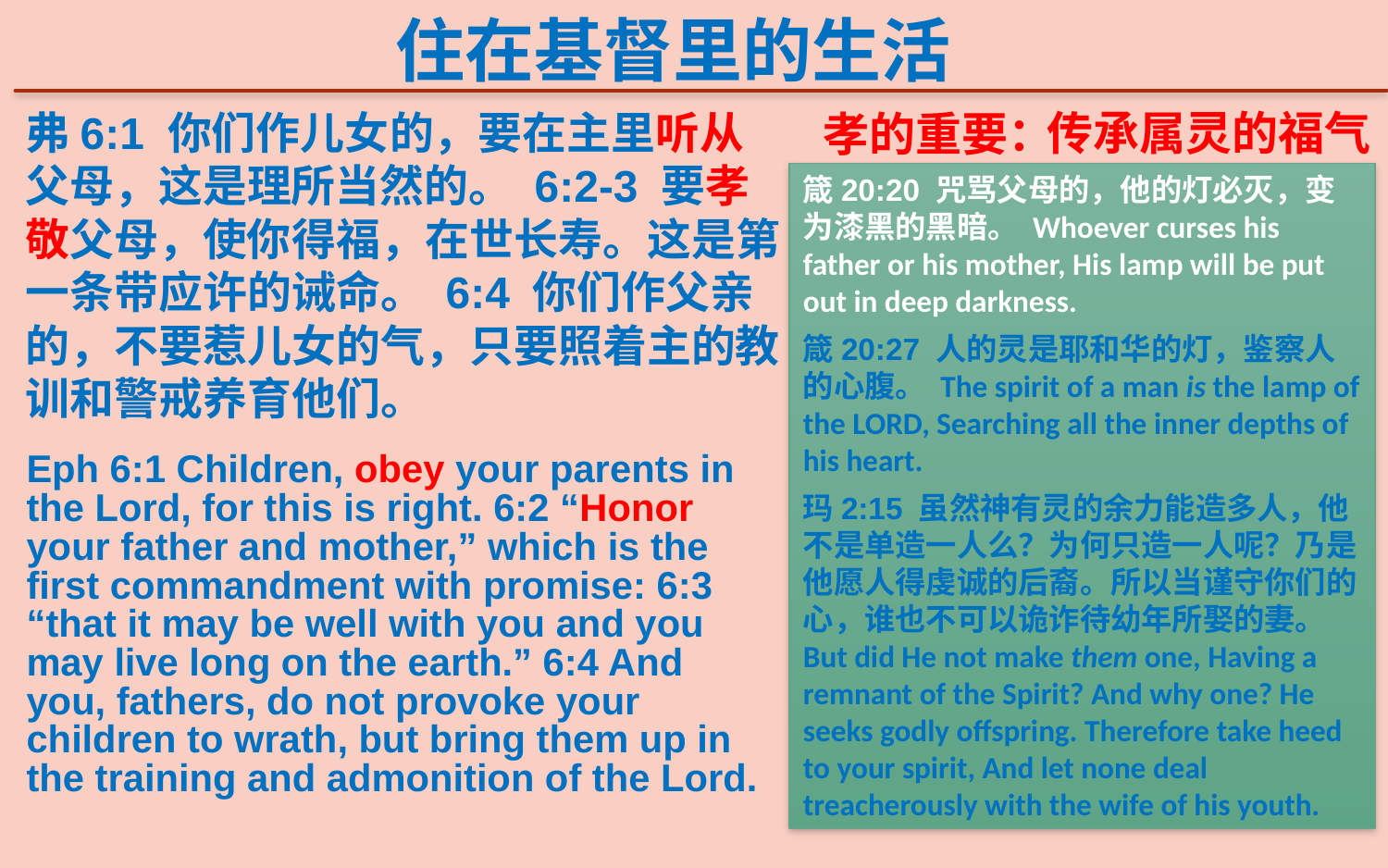

住在基督里的生活
传承属灵的福气
孝的重要：
弗6:1 你们作儿女的，要在主里听从父母，这是理所当然的。 6:2-3 要孝敬父母，使你得福，在世长寿。这是第一条带应许的诫命。 6:4 你们作父亲的，不要惹儿女的气，只要照着主的教训和警戒养育他们。
箴20:20 咒骂父母的，他的灯必灭，变为漆黑的黑暗。 Whoever curses his father or his mother, His lamp will be put out in deep darkness.
箴20:27 人的灵是耶和华的灯，鉴察人的心腹。 The spirit of a man is the lamp of the LORD, Searching all the inner depths of his heart.
玛2:15 虽然神有灵的余力能造多人，他不是单造一人么？为何只造一人呢？乃是他愿人得虔诚的后裔。所以当谨守你们的心，谁也不可以诡诈待幼年所娶的妻。 But did He not make them one, Having a remnant of the Spirit? And why one? He seeks godly offspring. Therefore take heed to your spirit, And let none deal treacherously with the wife of his youth.
Eph 6:1 Children, obey your parents in the Lord, for this is right. 6:2 “Honor your father and mother,” which is the first commandment with promise: 6:3 “that it may be well with you and you may live long on the earth.” 6:4 And you, fathers, do not provoke your children to wrath, but bring them up in the training and admonition of the Lord.